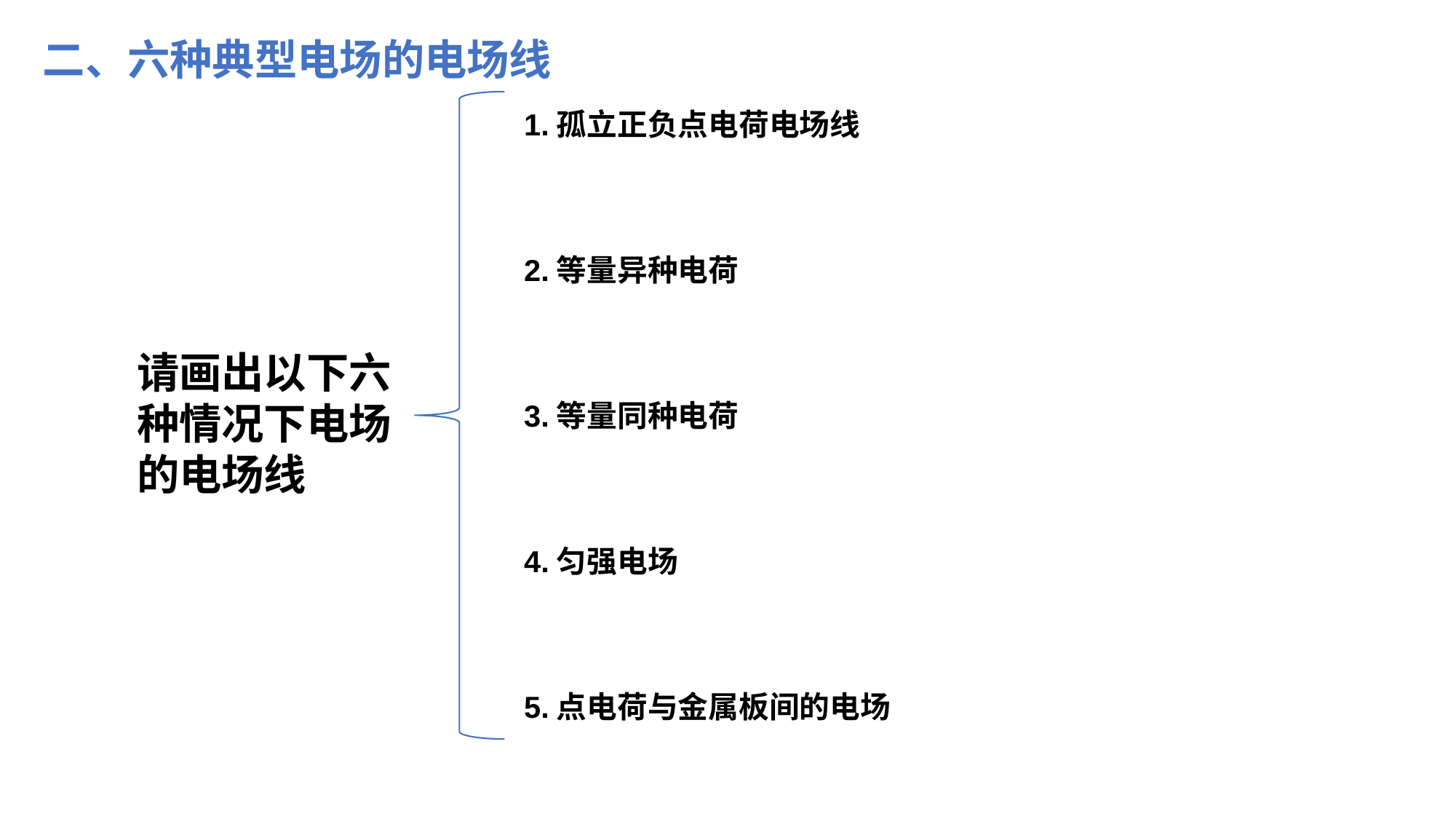

二、六种典型电场的电场线

1.孤立正负点电荷电场线

2.等量异种电荷

3.等量同种电荷

4.匀强电场

5.点电荷与金属板间的电场
请画出以下六种情况下电场的电场线